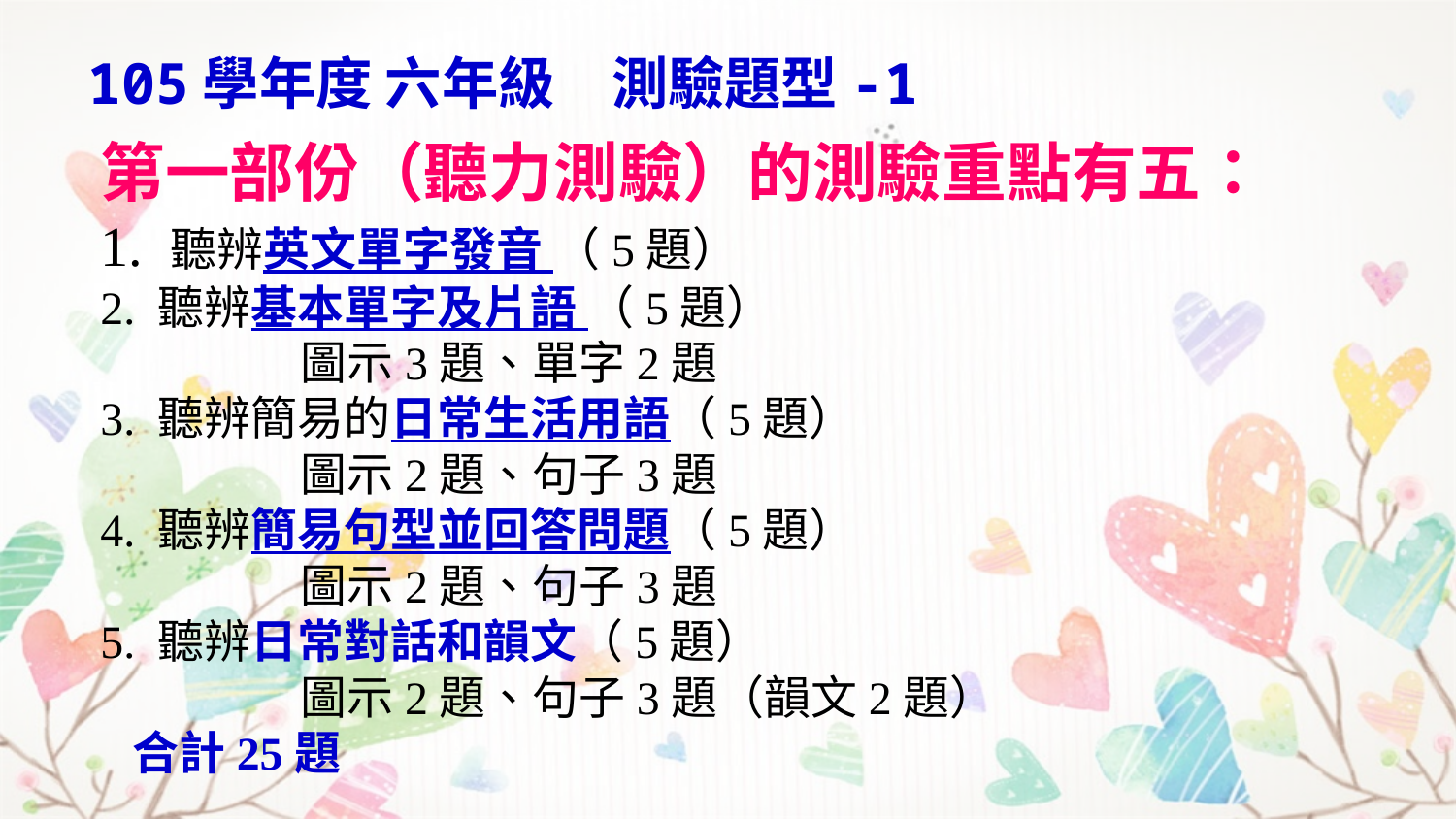

105學年度 六年級　測驗題型-1
第一部份（聽力測驗）的測驗重點有五：
1. 聽辨英文單字發音 （5題）
2. 聽辨基本單字及片語 （5題）
		圖示3題、單字2題
3. 聽辨簡易的日常生活用語（5題）
		圖示2題、句子3題
4. 聽辨簡易句型並回答問題（5題）
		圖示2題、句子3題
5. 聽辨日常對話和韻文（5題）
		圖示2題、句子3題（韻文2題）
  合計25題